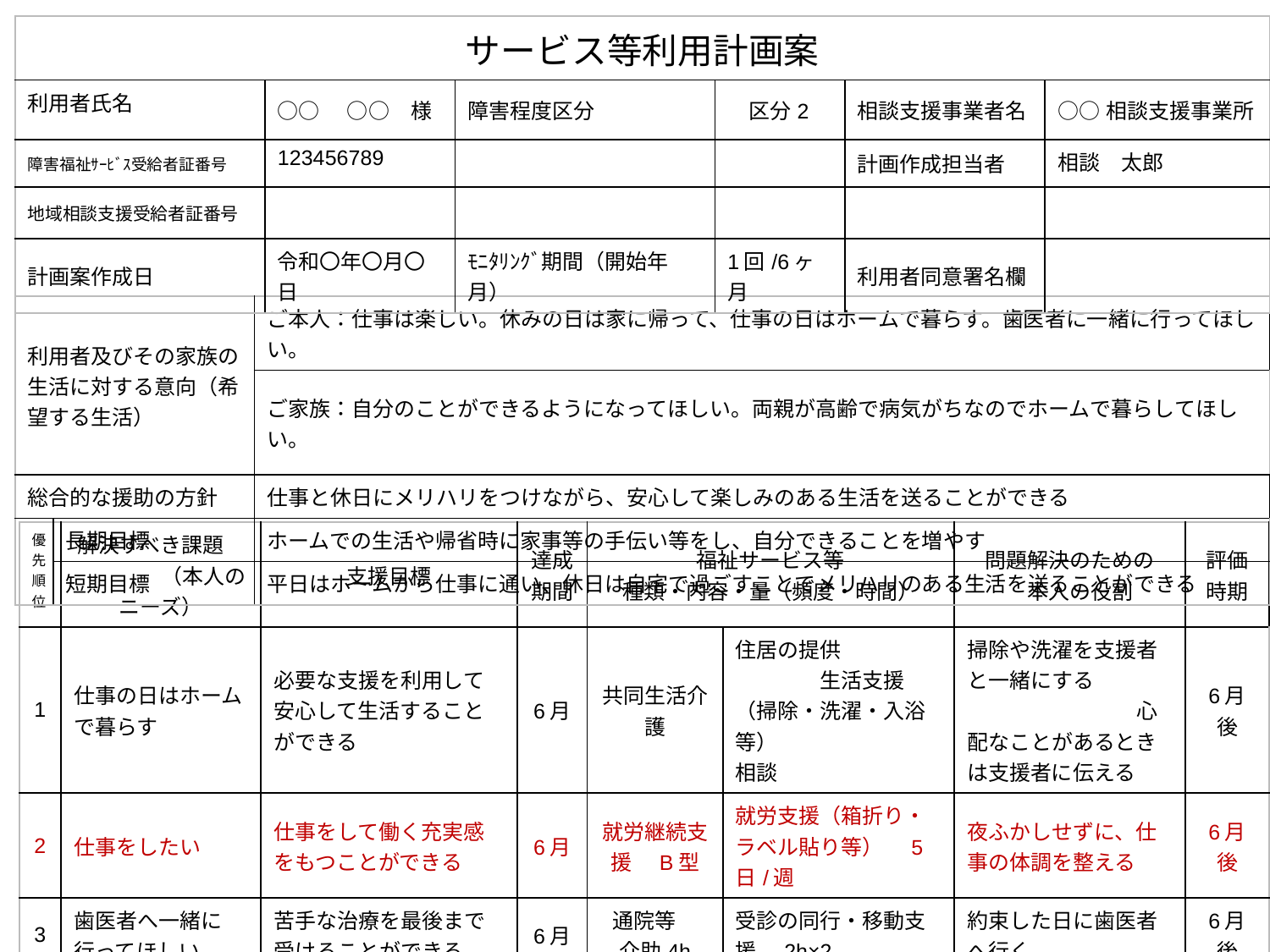

| サービス等利用計画案 |  |  |  |  |  |
| --- | --- | --- | --- | --- | --- |
| 利用者氏名 | ○○　○○　様 | 障害程度区分 | 区分2 | 相談支援事業者名 | ○○相談支援事業所 |
| 障害福祉ｻｰﾋﾞｽ受給者証番号 | 123456789 |  |  | 計画作成担当者 | 相談　太郎 |
| 地域相談支援受給者証番号 |  |  |  |  |  |
| 計画案作成日 | 令和〇年〇月〇日 | ﾓﾆﾀﾘﾝｸﾞ期間（開始年月） | 1回/6ヶ月 | 利用者同意署名欄 |  |
| 利用者及びその家族の生活に対する意向（希望する生活） |  | ご本人：仕事は楽しい。休みの日は家に帰って、仕事の日はホームで暮らす。歯医者に一緒に行ってほしい。 |
| --- | --- | --- |
|  |  | ご家族：自分のことができるようになってほしい。両親が高齢で病気がちなのでホームで暮らしてほしい。 |
| 総合的な援助の方針 |  | 仕事と休日にメリハリをつけながら、安心して楽しみのある生活を送ることができる |
|  | 長期目標 | ホームでの生活や帰省時に家事等の手伝い等をし、自分できることを増やす |
|  | 短期目標 | 平日はホームから仕事に通い、休日は自宅で過ごすことでメリハリのある生活を送ることができる |
| 優先順位 | 解決すべき課題　　　　　（本人のニーズ） | 支援目標 | 達成期間 | 福祉サービス等 種類・内容・量（頻度・時間） |  | 問題解決のための 　本人の役割 | 評価時期 |
| --- | --- | --- | --- | --- | --- | --- | --- |
| 1 | 仕事の日はホームで暮らす | 必要な支援を利用して安心して生活することができる | 6月 | 共同生活介護 | 住居の提供　　　　　　　　生活支援（掃除・洗濯・入浴等） 相談 | 掃除や洗濯を支援者と一緒にする　　　　　　　　　　　心配なことがあるときは支援者に伝える | 6月後 |
| 2 | 仕事をしたい | 仕事をして働く充実感をもつことができる | 6月 | 就労継続支援　B型 | 就労支援（箱折り・ラベル貼り等）　5日/週 | 夜ふかしせずに、仕事の体調を整える | 6月後 |
| 3 | 歯医者へ一緒に行ってほしい | 苦手な治療を最後まで受けることができる | 6月 | 通院等　 介助4h | 受診の同行・移動支援　2h×2 | 約束した日に歯医者へ行く | 6月後 |
| 4 | 休みの日は家に帰りたい | ゆっくりと家で過ごして仕事と休みのメリハリをつけた生活ができる | 6月 | 家族 | 送迎　　　　　　　　　　自宅での支援等 | 休日を楽しむ　　　　　買い物や食器の片付けなどをする | 6月後 |